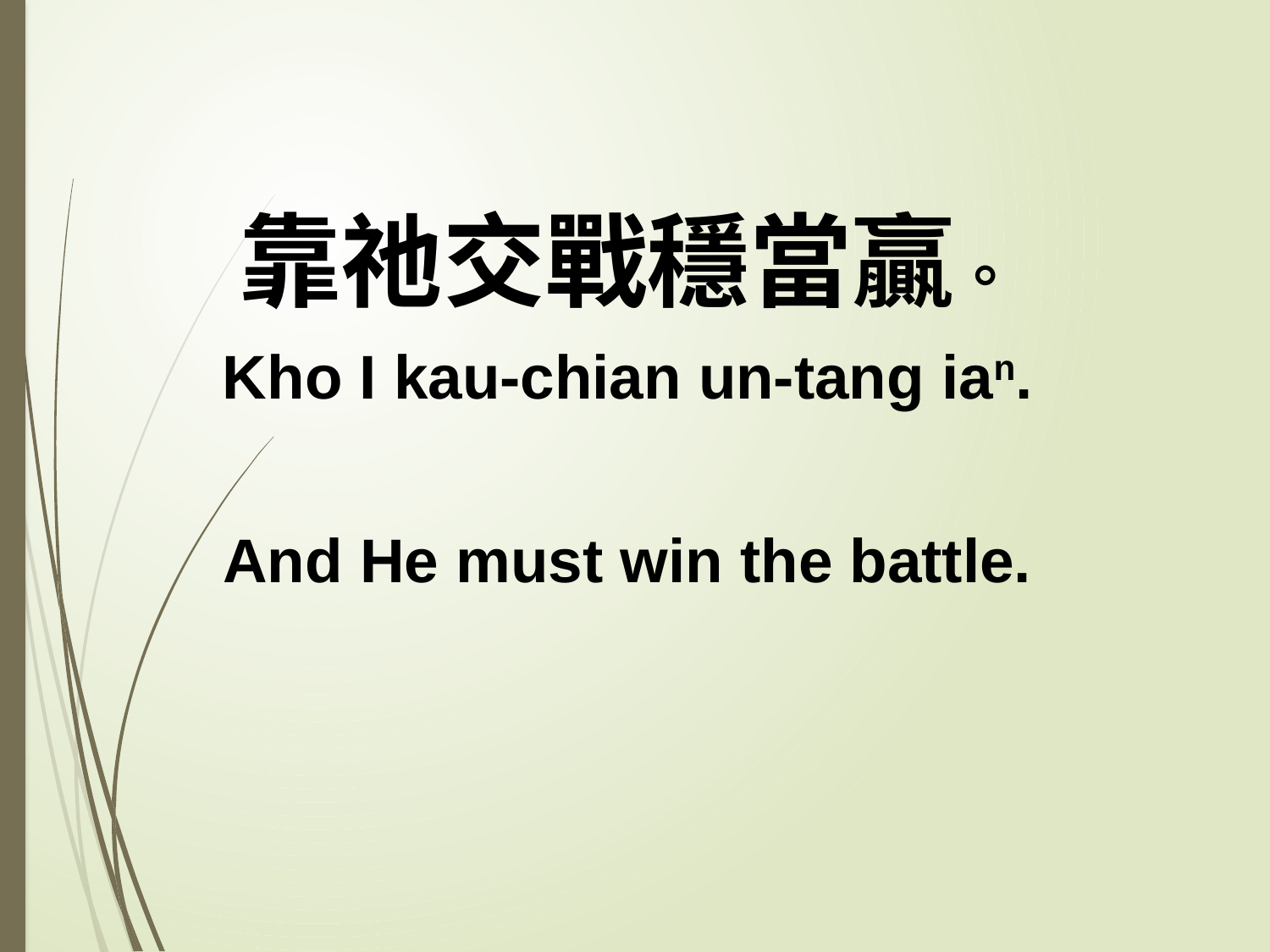

靠祂交戰穩當贏。
Kho I kau-chian un-tang ian.

And He must win the battle.